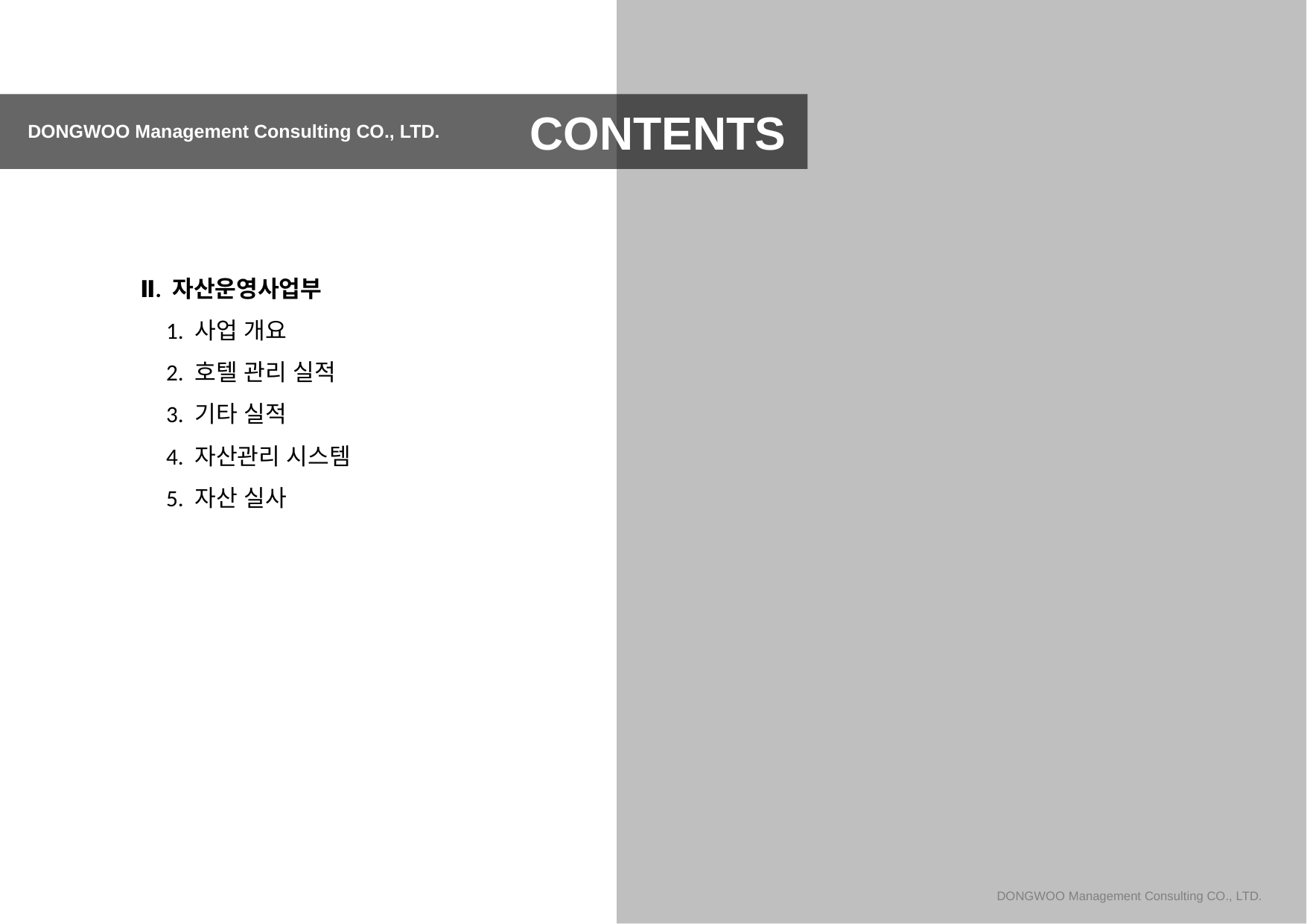

CONTENTS
DONGWOO Management Consulting CO., LTD.
Ⅱ. 자산운영사업부
     1. 사업 개요
     2. 호텔 관리 실적
     3. 기타 실적
     4. 자산관리 시스템
     5. 자산 실사
DONGWOO Management Consulting CO., LTD.